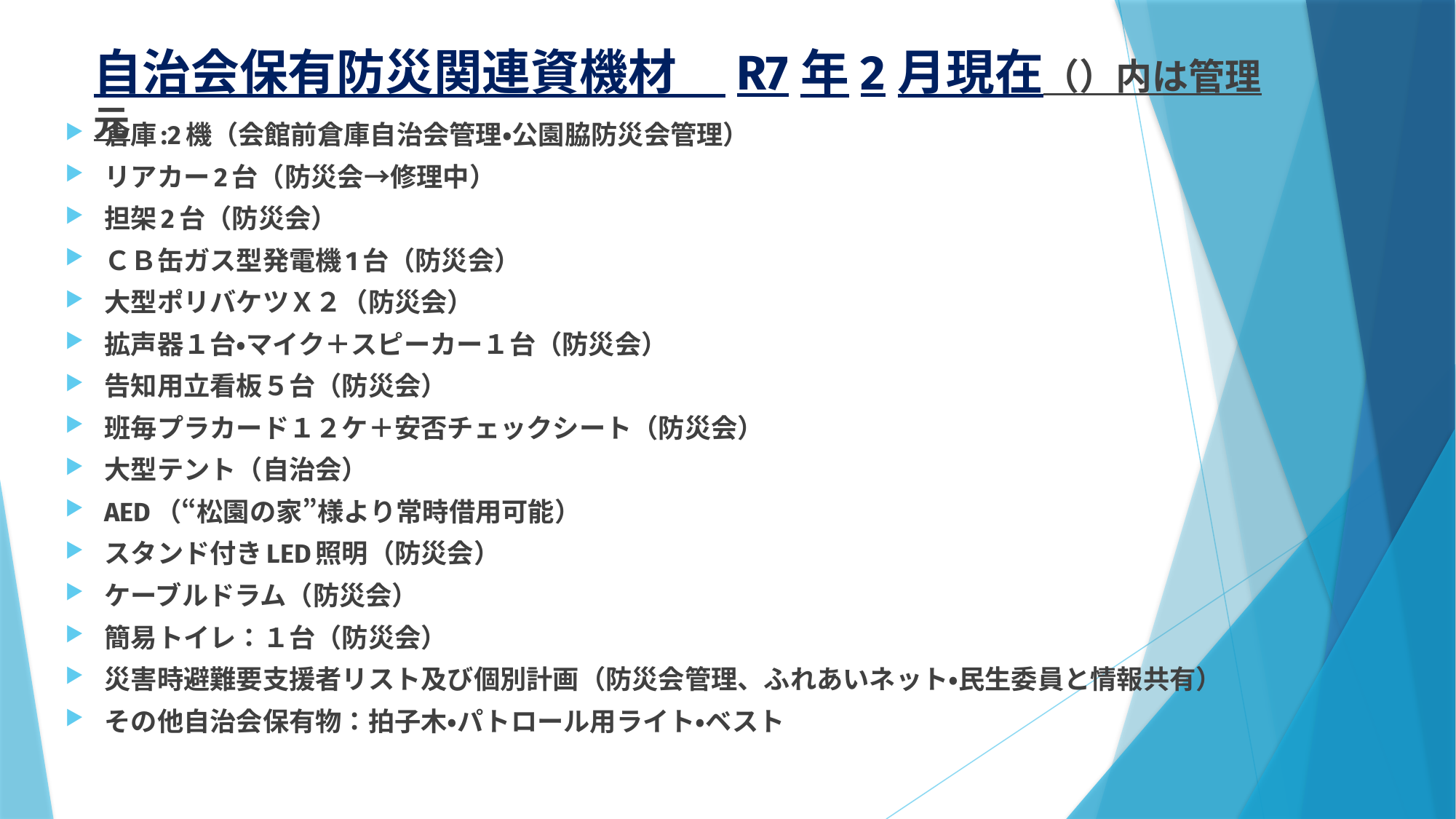

# 自治会保有防災関連資機材　R7年2月現在（）内は管理元
倉庫:2機（会館前倉庫自治会管理・公園脇防災会管理）
リアカー2台（防災会→修理中）
担架2台（防災会）
ＣＢ缶ガス型発電機1台（防災会）
大型ポリバケツＸ２（防災会）
拡声器１台・マイク＋スピーカー１台（防災会）
告知用立看板５台（防災会）
班毎プラカード１２ケ＋安否チェックシート（防災会）
大型テント（自治会）
AED（“松園の家”様より常時借用可能）
スタンド付きLED照明（防災会）
ケーブルドラム（防災会）
簡易トイレ：１台（防災会）
災害時避難要支援者リスト及び個別計画（防災会管理、ふれあいネット・民生委員と情報共有）
その他自治会保有物：拍子木・パトロール用ライト・ベスト